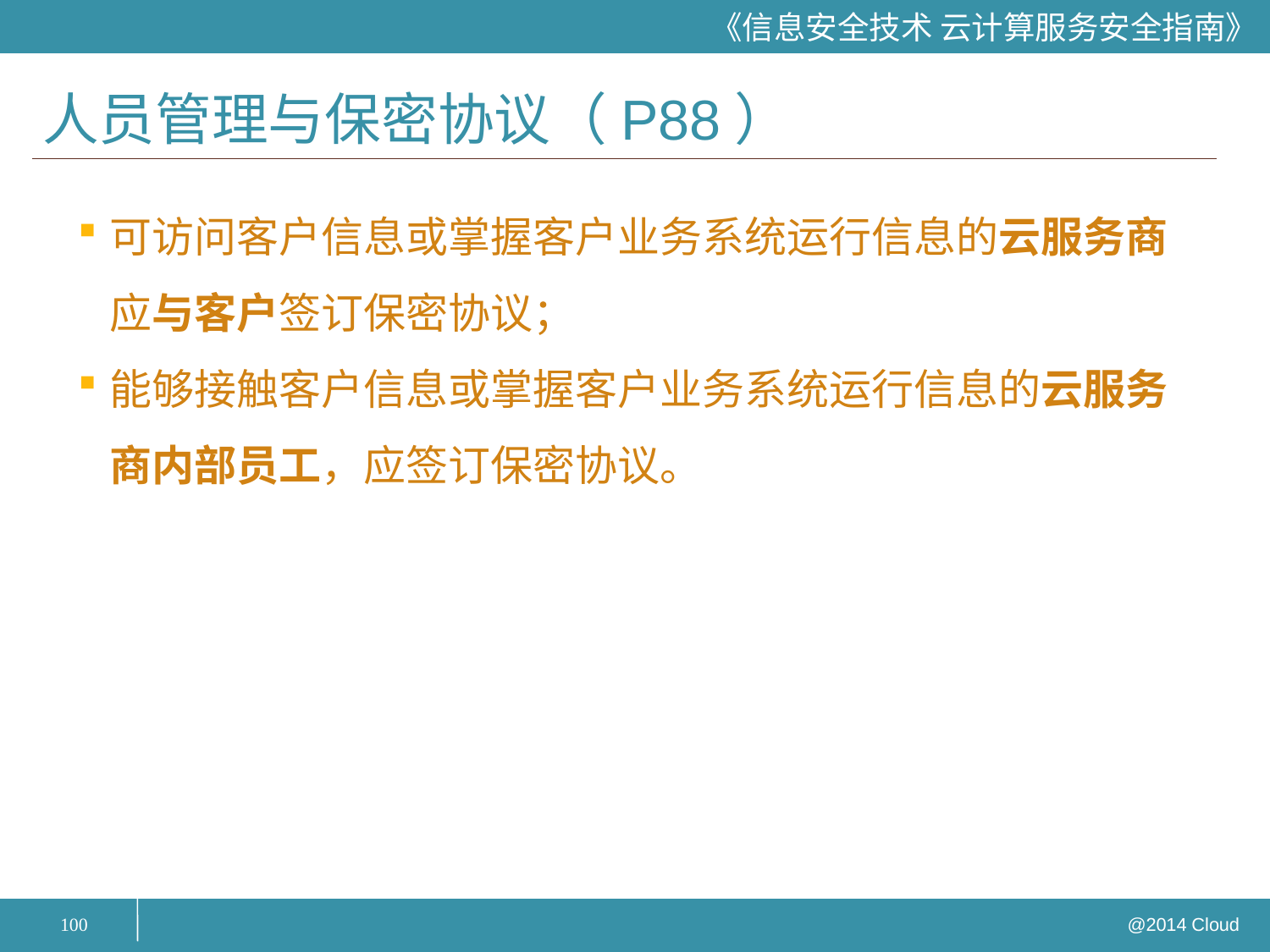

# 人员管理与保密协议（P88）
可访问客户信息或掌握客户业务系统运行信息的云服务商应与客户签订保密协议；
能够接触客户信息或掌握客户业务系统运行信息的云服务商内部员工，应签订保密协议。

100